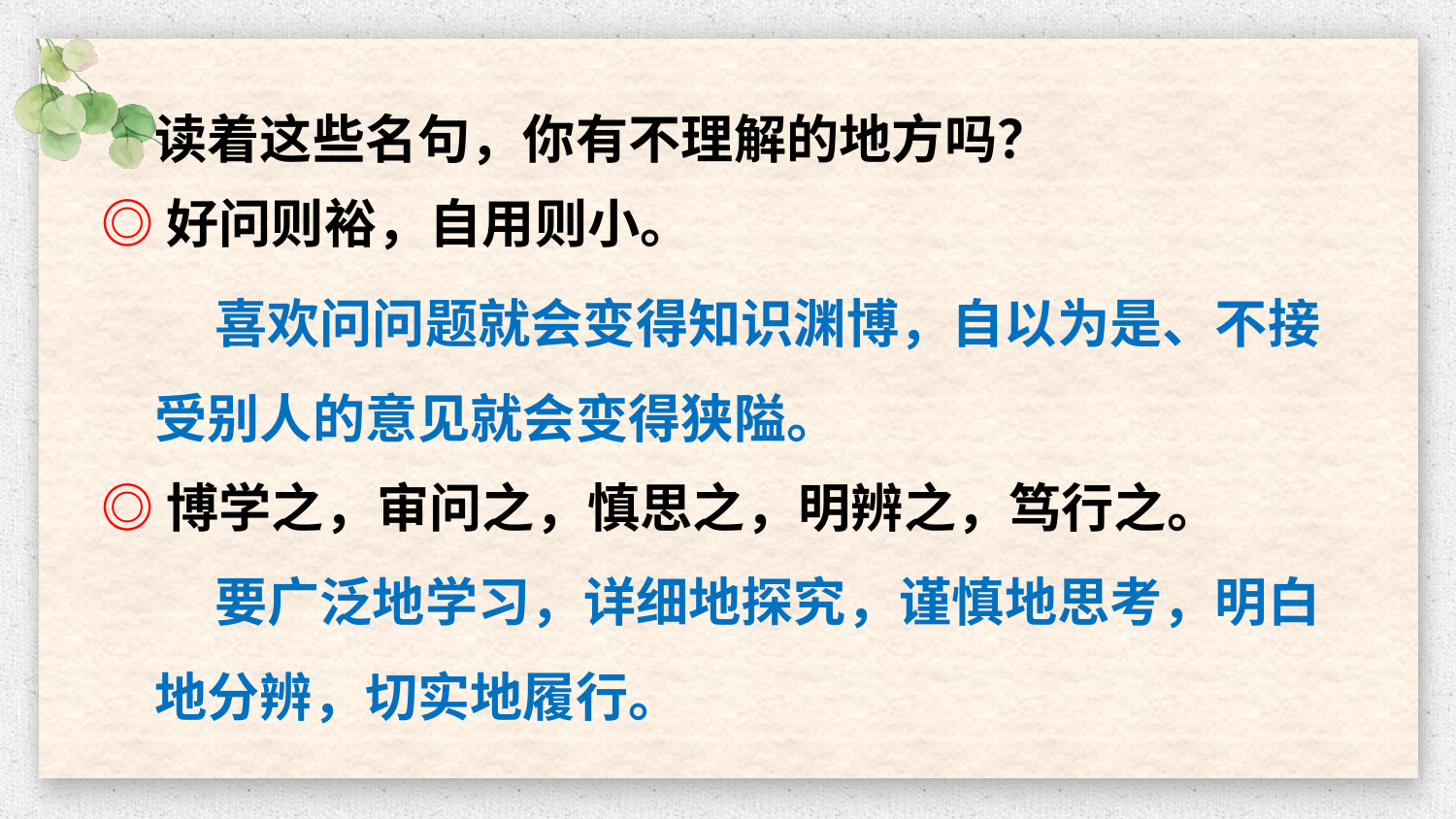

读着这些名句，你有不理解的地方吗？
◎好问则裕，自用则小。
    喜欢问问题就会变得知识渊博，自以为是、不接受别人的意见就会变得狭隘。
◎博学之，审问之，慎思之，明辨之，笃行之。
    要广泛地学习，详细地探究，谨慎地思考，明白地分辨，切实地履行。